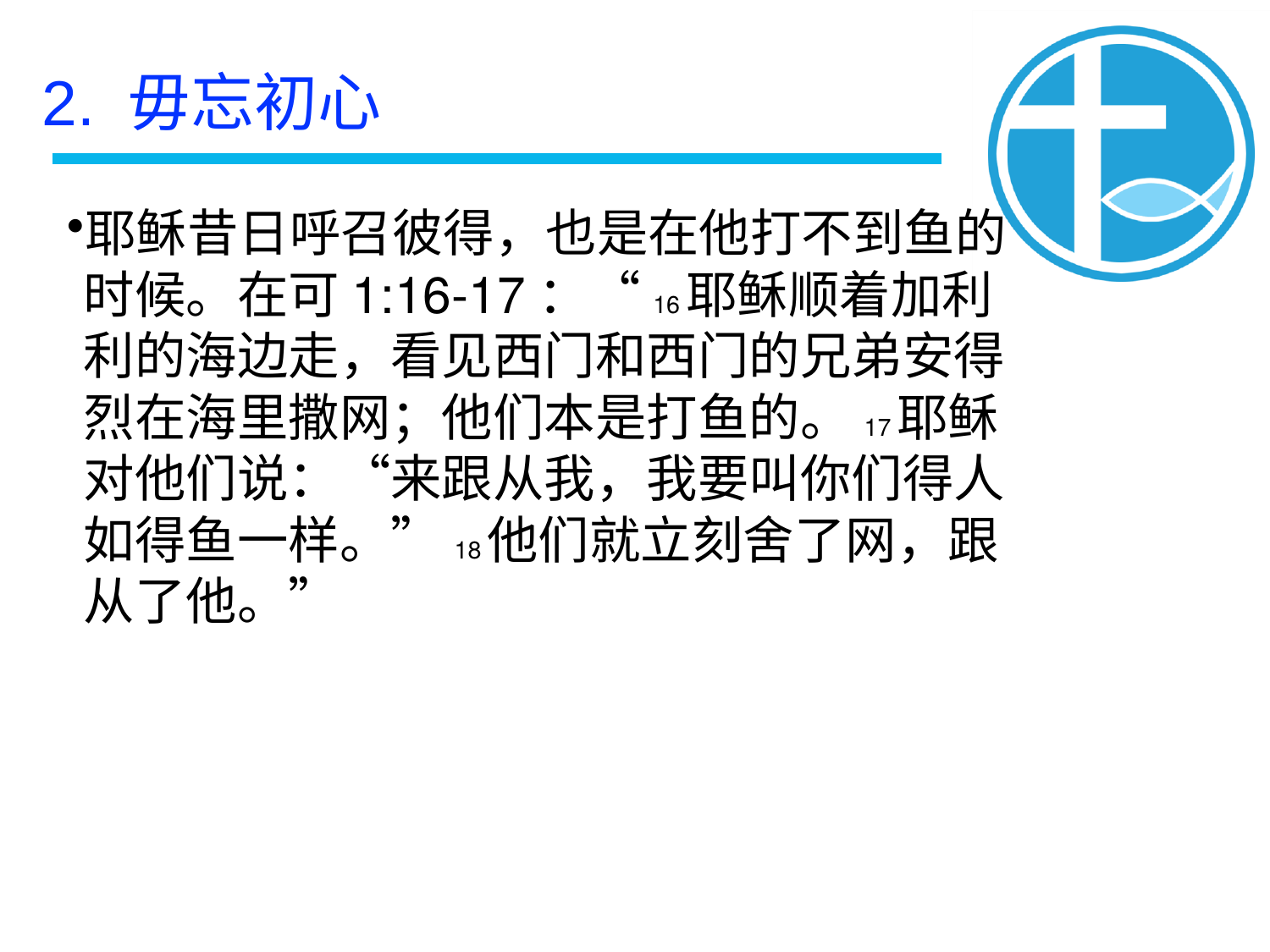

2. 毋忘初心
耶稣昔日呼召彼得，也是在他打不到鱼的时候。在可1:16-17：“16耶稣顺着加利利的海边走，看见西门和西门的兄弟安得烈在海里撒网；他们本是打鱼的。17耶稣对他们说：“来跟从我，我要叫你们得人如得鱼一样。”18他们就立刻舍了网，跟从了他。”